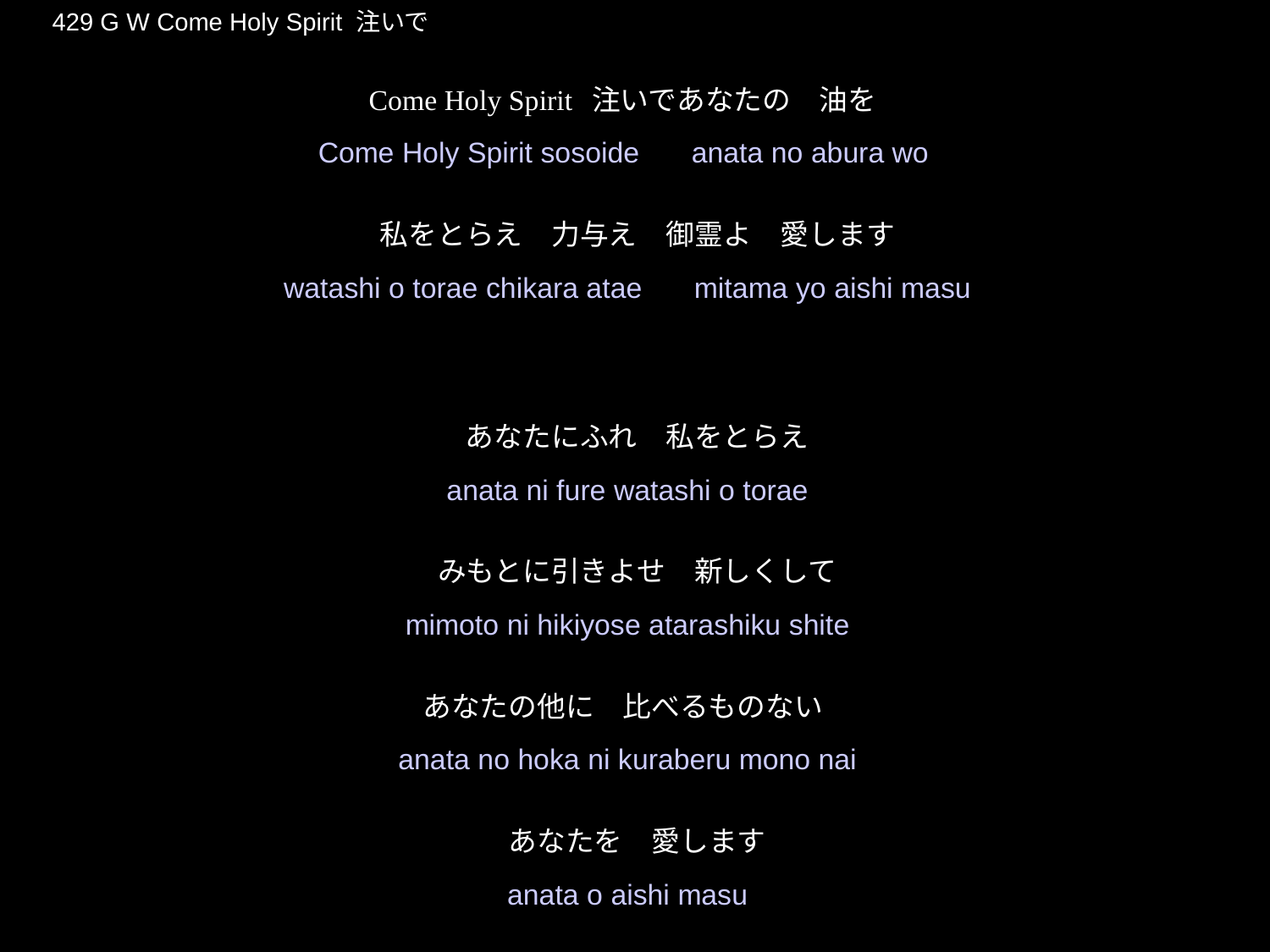

かむほおりいすぴりっとそそいで
★P
429 G W Come Holy Spirit 注いで
Come Holy Spirit 注いであなたの　油を

私をとらえ　力与え　御霊よ　愛します

あなたにふれ　私をとらえ

みもとに引きよせ　新しくして

あなたの他に　比べるものない

あなたを　愛します
★２
Come Holy Spirit sosoide　anata no abura wo

watashi o torae chikara atae　mitama yo aishi masu

anata ni fure watashi o torae

mimoto ni hikiyose atarashiku shite

anata no hoka ni kuraberu mono nai

anata o aishi masu